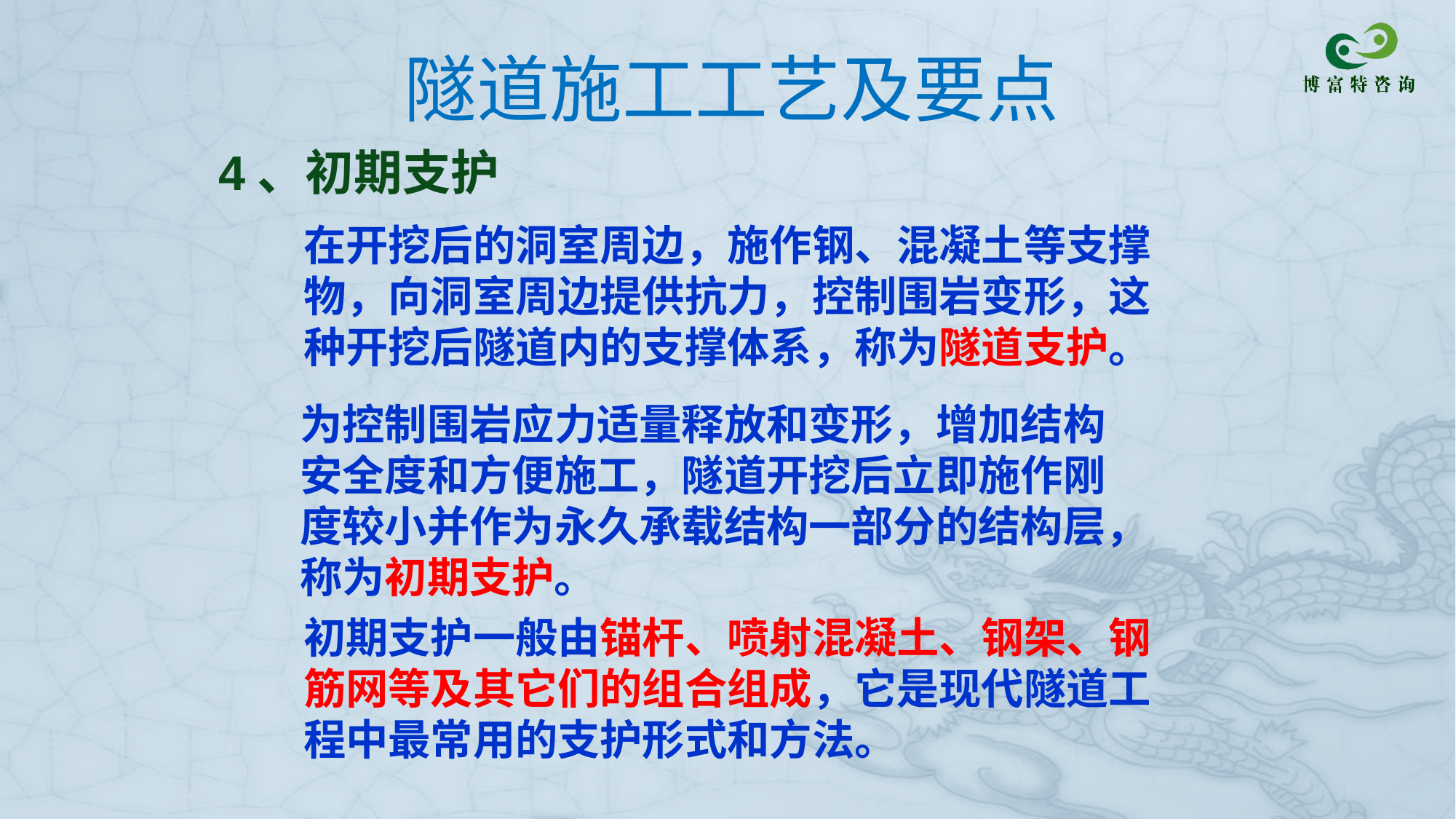

# 隧道施工工艺及要点
4、初期支护

在开挖后的洞室周边，施作钢、混凝土等支撑物，向洞室周边提供抗力，控制围岩变形，这种开挖后隧道内的支撑体系，称为隧道支护。

为控制围岩应力适量释放和变形，增加结构安全度和方便施工，隧道开挖后立即施作刚度较小并作为永久承载结构一部分的结构层，称为初期支护。

初期支护一般由锚杆、喷射混凝土、钢架、钢筋网等及其它们的组合组成，它是现代隧道工程中最常用的支护形式和方法。